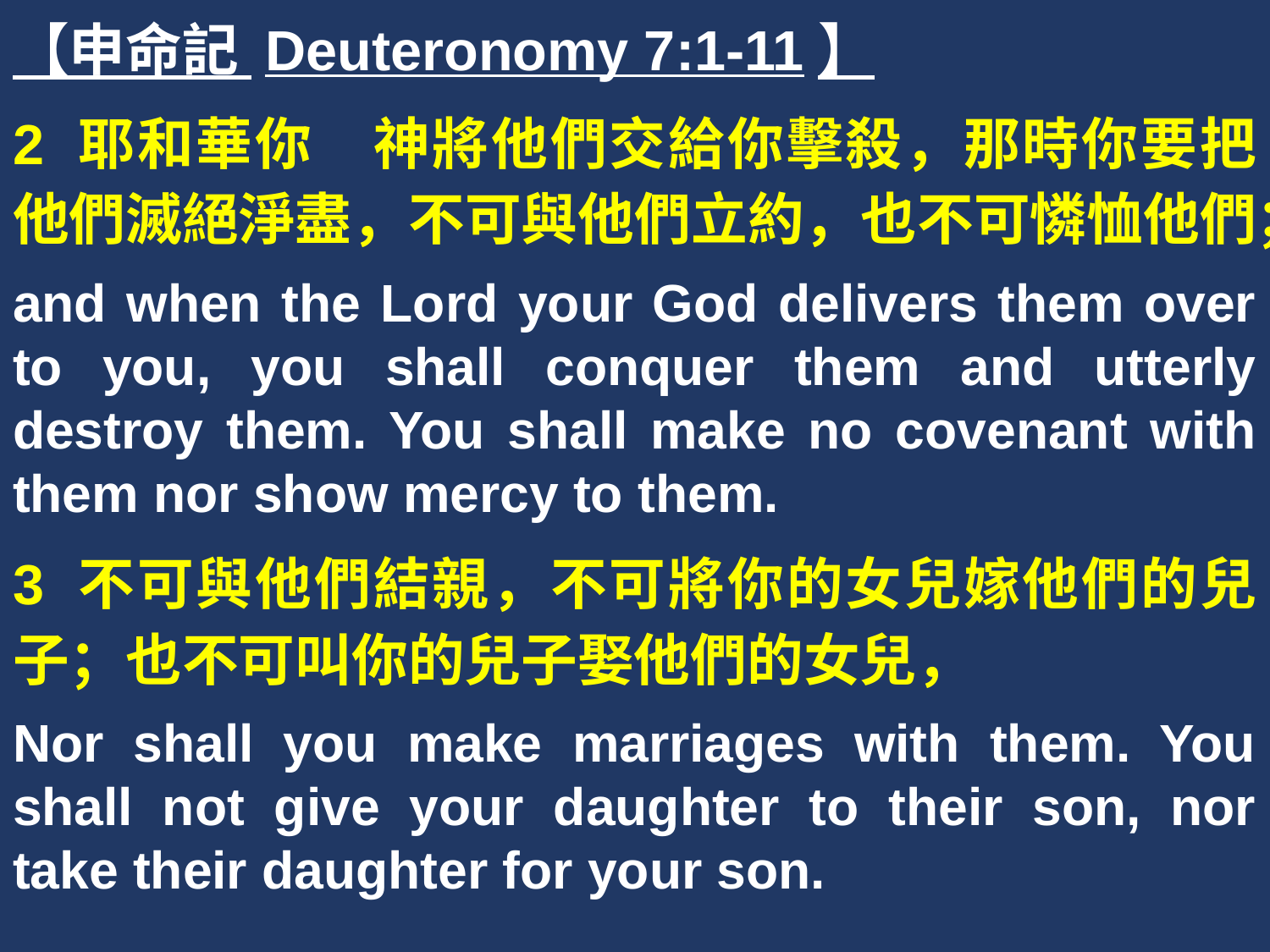

【申命記 Deuteronomy 7:1-11】
2 耶和華你　神將他們交給你擊殺，那時你要把他們滅絕淨盡，不可與他們立約，也不可憐恤他們；
and when the Lord your God delivers them over to you, you shall conquer them and utterly destroy them. You shall make no covenant with them nor show mercy to them.
3 不可與他們結親，不可將你的女兒嫁他們的兒子；也不可叫你的兒子娶他們的女兒，
Nor shall you make marriages with them. You shall not give your daughter to their son, nor take their daughter for your son.